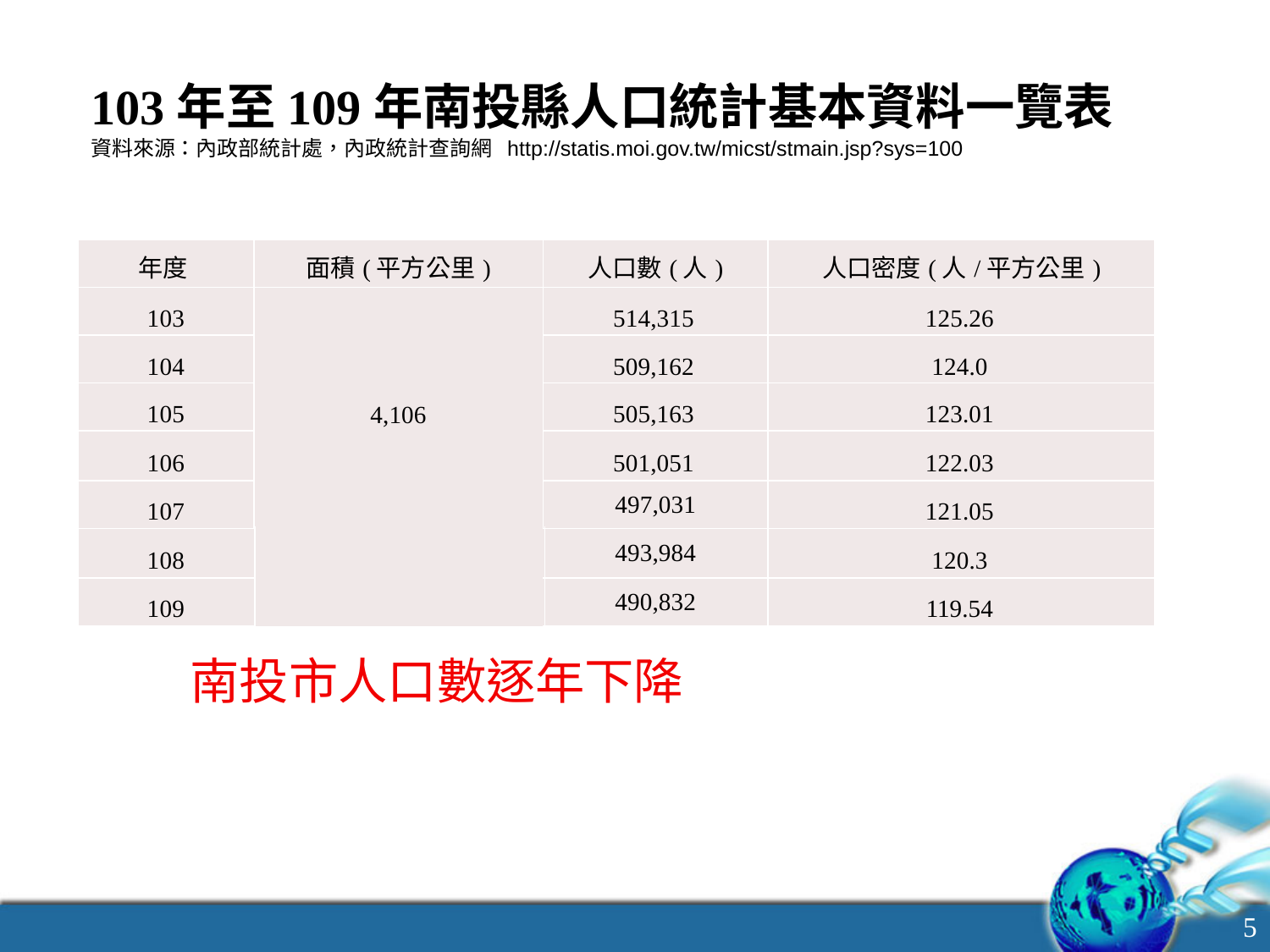

103年至109年南投縣人口統計基本資料一覽表
資料來源：內政部統計處，內政統計查詢網  http://statis.moi.gov.tw/micst/stmain.jsp?sys=100

| 年度 | 面積(平方公里) | 人口數(人) | 人口密度(人/平方公里) |
| --- | --- | --- | --- |
| 103 | 4,106 | 514,315 | 125.26 |
| 104 |  | 509,162 | 124.0 |
| 105 |  | 505,163 | 123.01 |
| 106 |  | 501,051 | 122.03 |
| 107 |  | 497,031 | 121.05 |
| 108 |  | 493,984 | 120.3 |
| 109 |  | 490,832 | 119.54 |
南投市人口數逐年下降
5